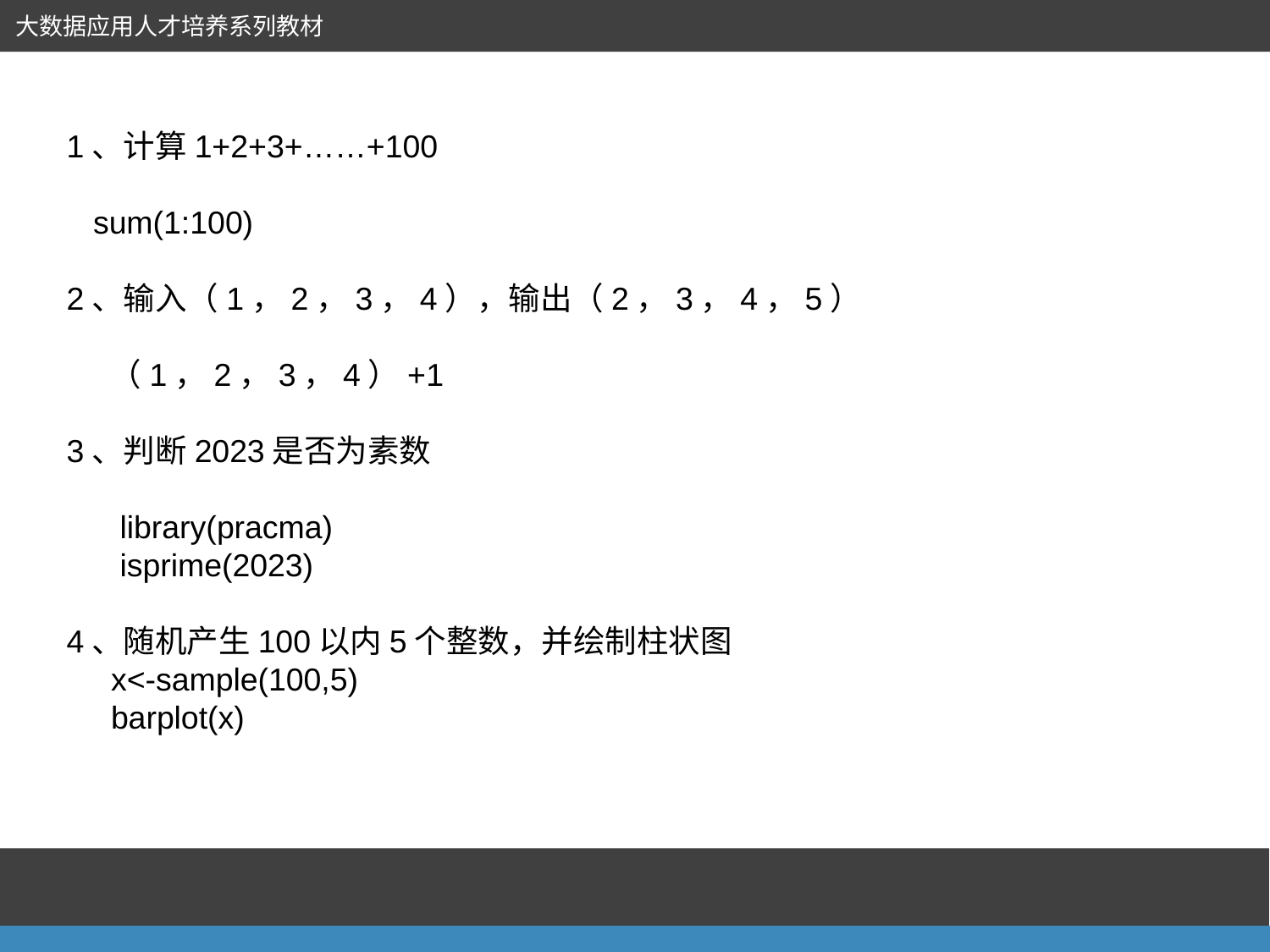

大数据应用人才培养系列教材
1、计算1+2+3+……+100

   sum(1:100)

2、输入（1，2，3，4），输出（2，3，4，5）

     （1，2，3，4）+1

3、判断2023是否为素数

      library(pracma)
      isprime(2023)

4、随机产生100以内5个整数，并绘制柱状图
     x<-sample(100,5)
     barplot(x)